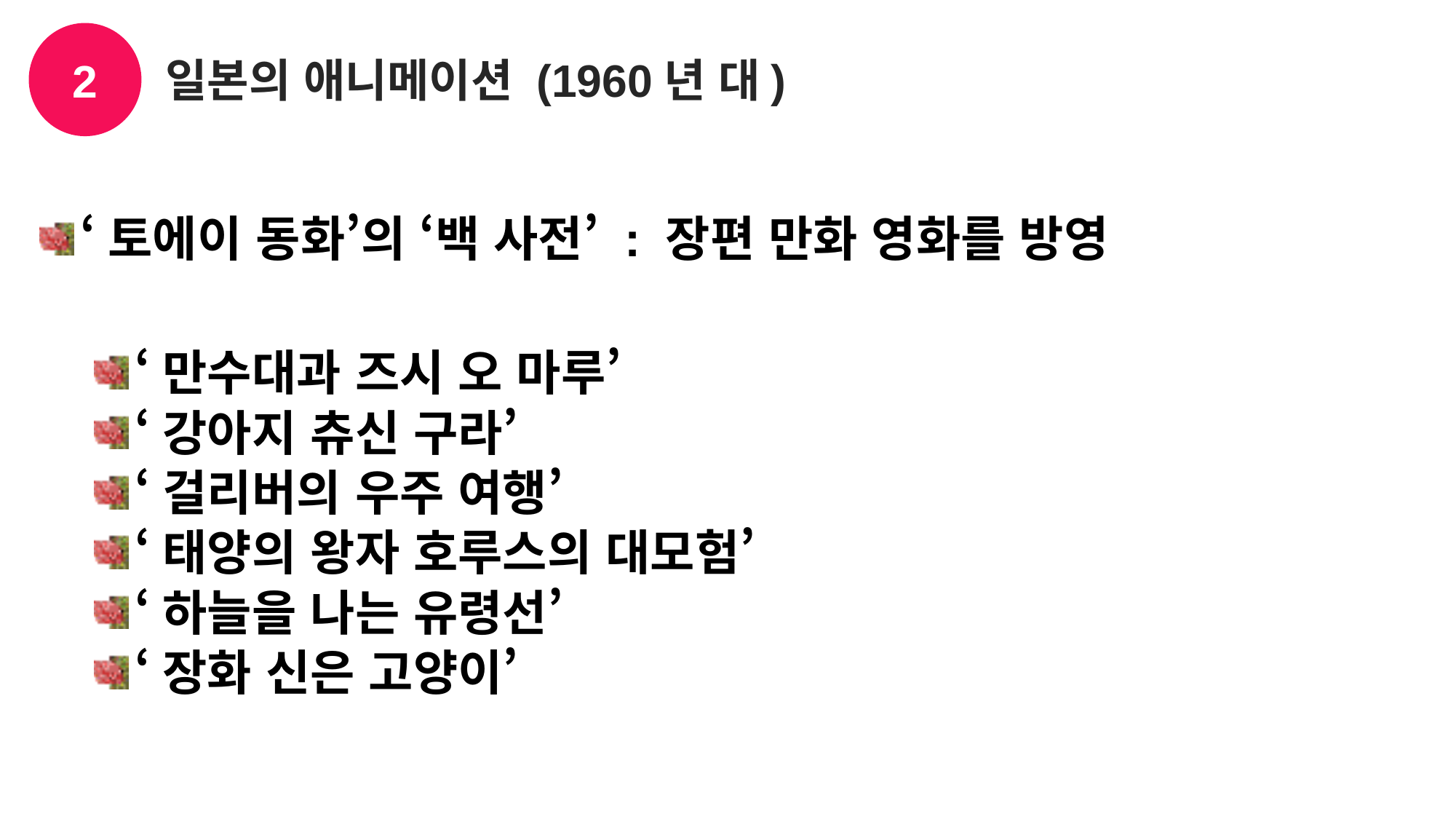

2
일본의 애니메이션 (1960년 대)

‘토에이 동화’의 ‘백 사전’ : 장편 만화 영화를 방영

‘만수대과 즈시 오 마루’
‘강아지 츄신 구라’
‘걸리버의 우주 여행’
‘태양의 왕자 호루스의 대모험’
‘하늘을 나는 유령선’
‘장화 신은 고양이’